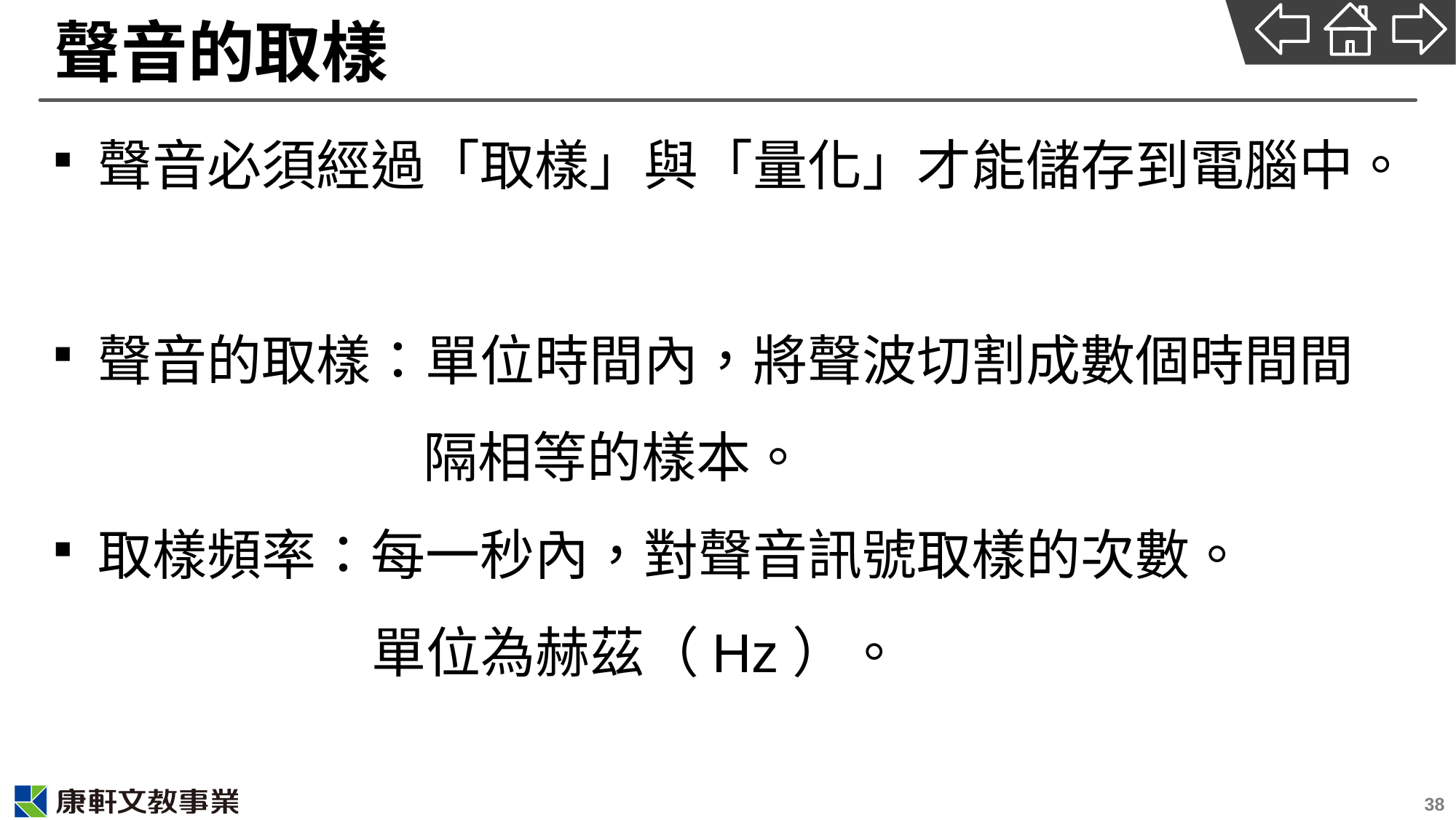

# 聲音的取樣
聲音必須經過「取樣」與「量化」才能儲存到電腦中。

聲音的取樣：單位時間內，將聲波切割成數個時間間
隔相等的樣本。
取樣頻率：每一秒內，對聲音訊號取樣的次數。
單位為赫茲（Hz）。
38